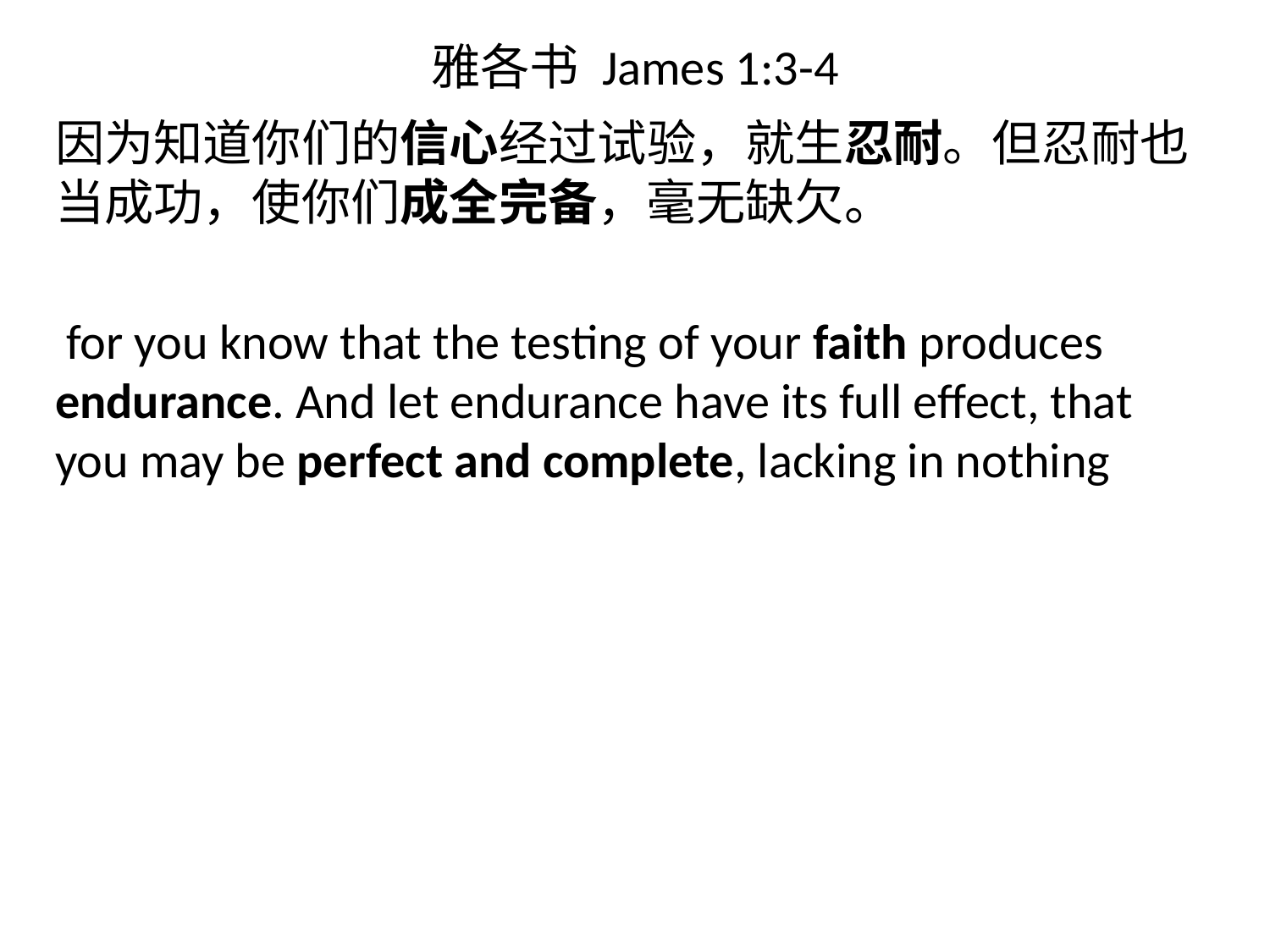

# 雅各书 James 1:3-4
因为知道你们的信心经过试验，就生忍耐。但忍耐也当成功，使你们成全完备，毫无缺欠。

 for you know that the testing of your faith produces endurance. And let endurance have its full effect, that you may be perfect and complete, lacking in nothing